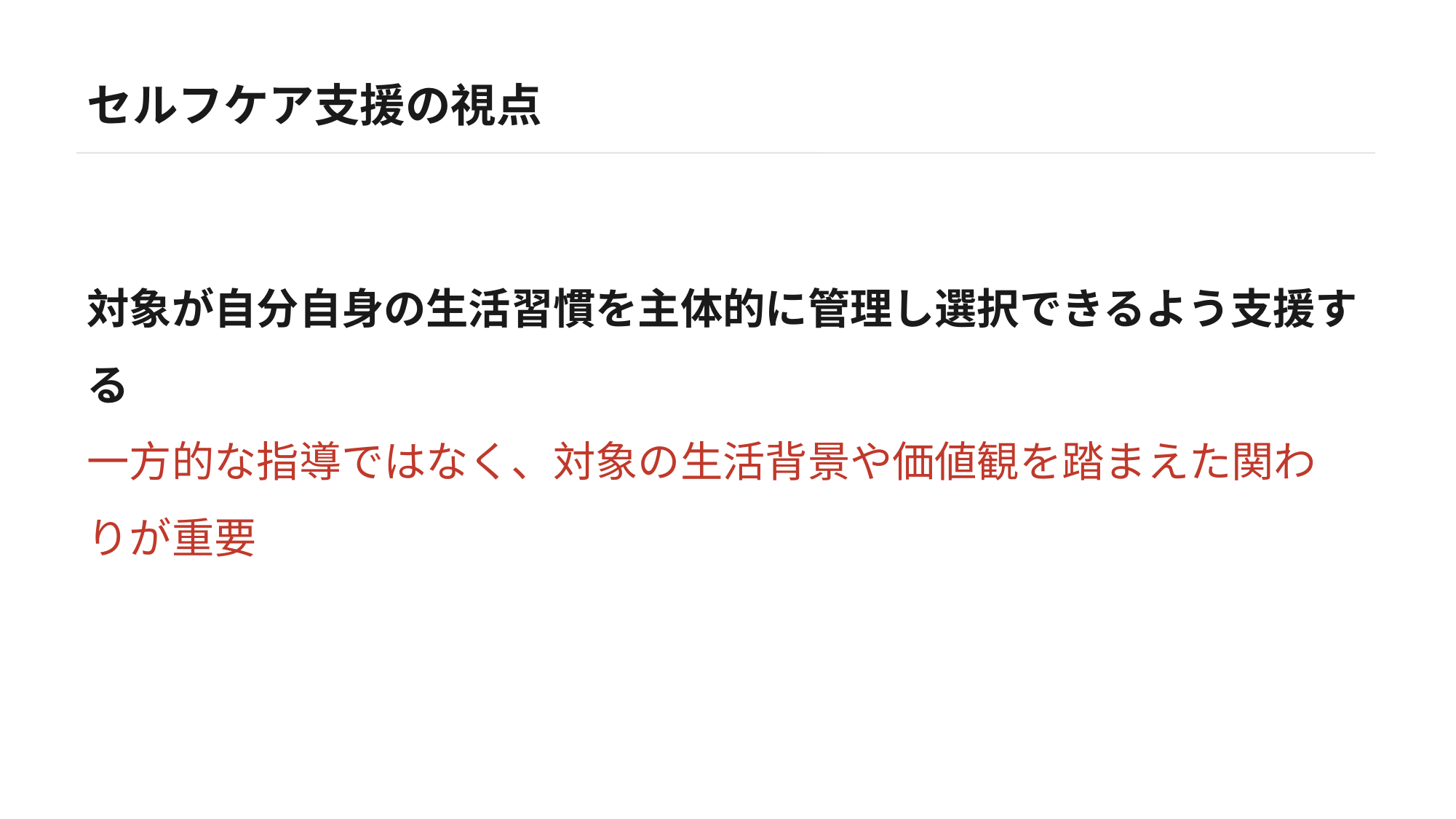

セルフケア支援の視点

対象が自分自身の生活習慣を主体的に管理し選択できるよう支援する
一方的な指導ではなく、対象の生活背景や価値観を踏まえた関わりが重要